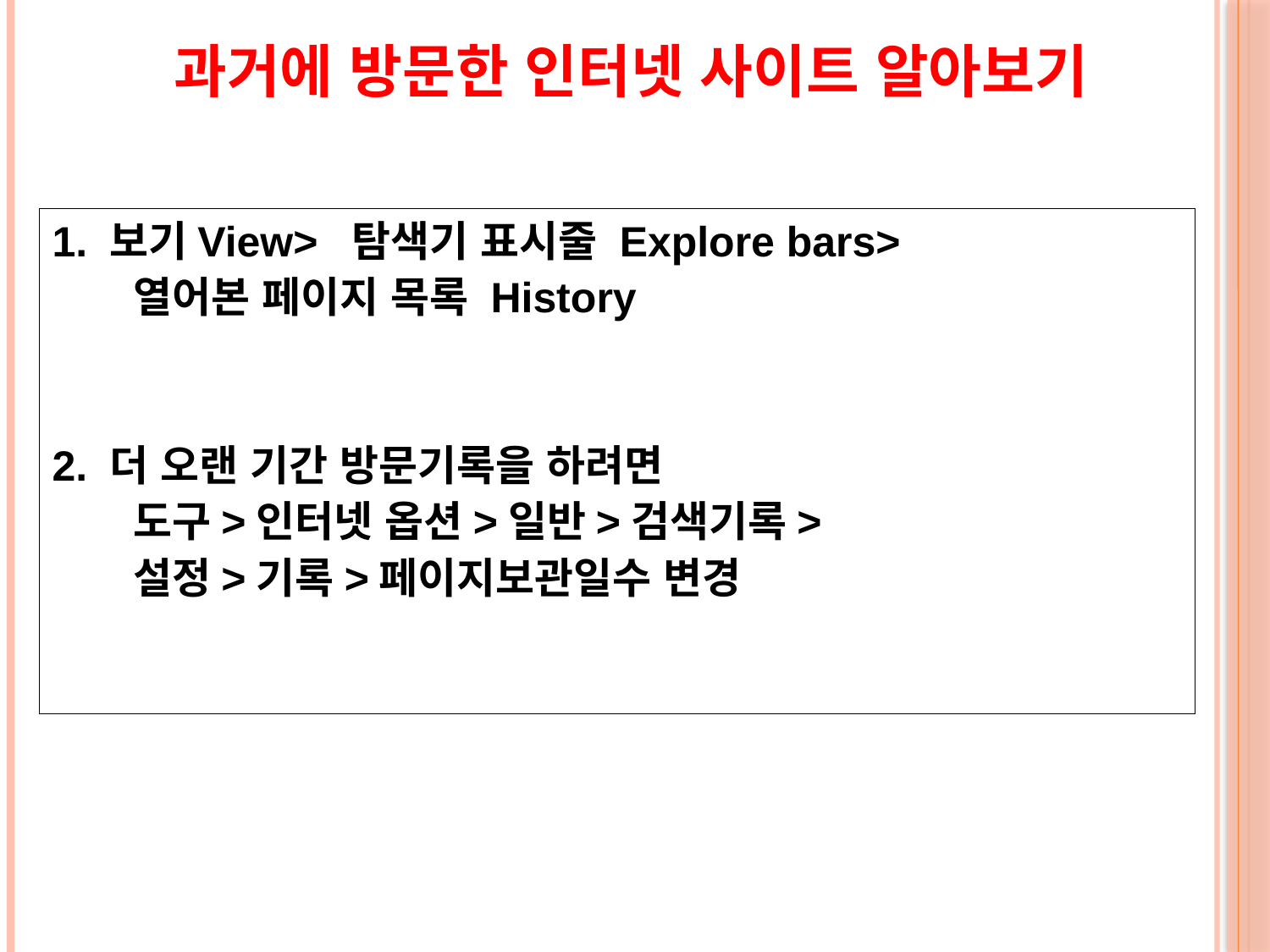

과거에 방문한 인터넷 사이트 알아보기
1. 보기View>  탐색기 표시줄 Explore bars>
      열어본 페이지 목록 History

2. 더 오랜 기간 방문기록을 하려면
      도구>인터넷 옵션>일반>검색기록>
      설정>기록>페이지보관일수 변경